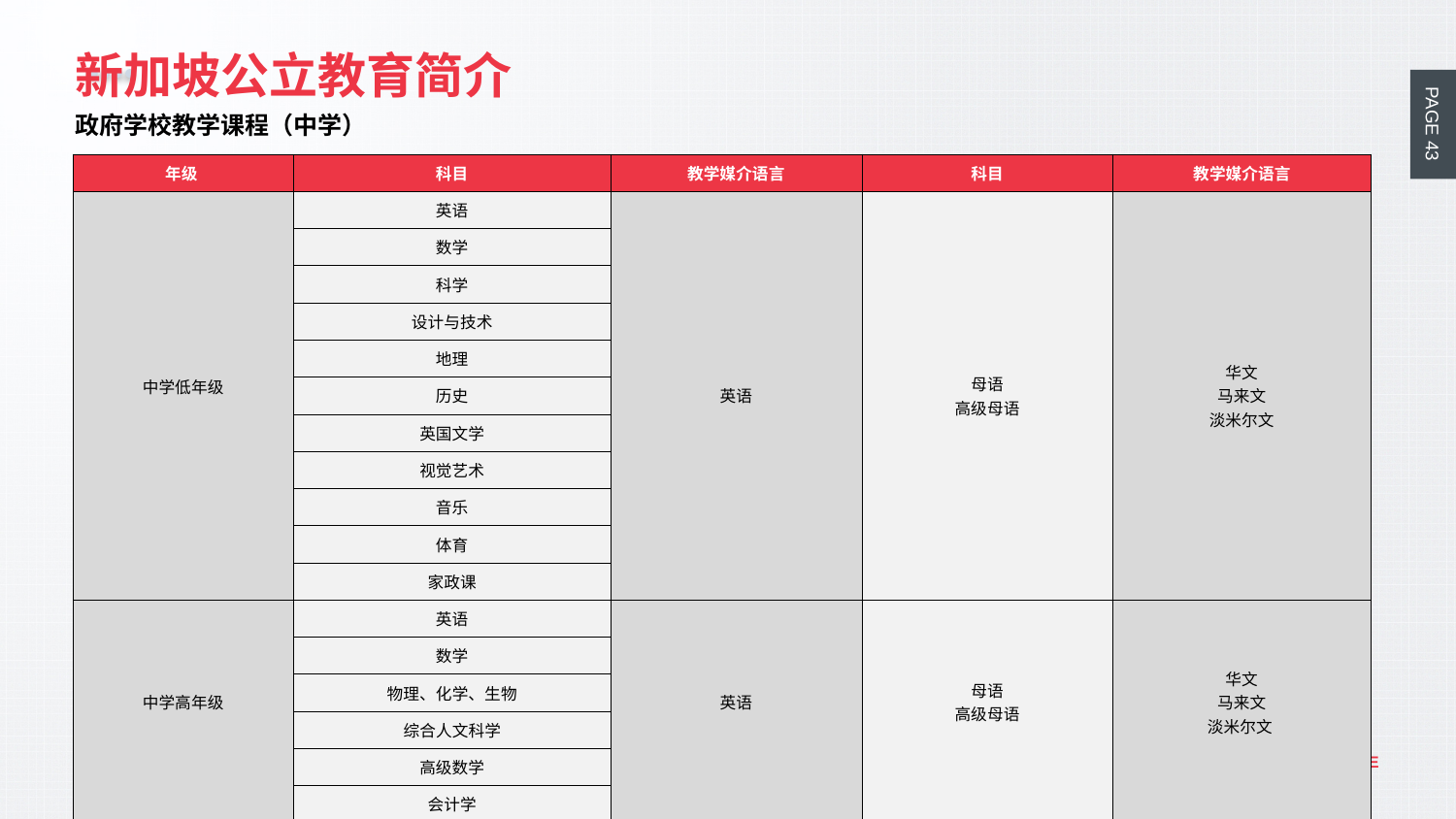

# 新加坡公立教育简介
政府学校教学课程（中学）
| 年级 | 科目 | 教学媒介语言 | 科目 | 教学媒介语言 |
| --- | --- | --- | --- | --- |
| 中学低年级 | 英语 | 英语 | 母语 高级母语 | 华文 马来文 淡米尔文 |
|  | 数学 |  |  |  |
|  | 科学 |  |  |  |
|  | 设计与技术 |  |  |  |
|  | 地理 |  |  |  |
|  | 历史 |  |  |  |
|  | 英国文学 |  |  |  |
|  | 视觉艺术 |  |  |  |
|  | 音乐 |  |  |  |
|  | 体育 |  |  |  |
|  | 家政课 |  |  |  |
| 中学高年级 | 英语 | 英语 | 母语 高级母语 | 华文 马来文 淡米尔文 |
|  | 数学 |  |  |  |
|  | 物理、化学、生物 |  |  |  |
|  | 综合人文科学 |  |  |  |
|  | 高级数学 |  |  |  |
|  | 会计学 |  |  |  |